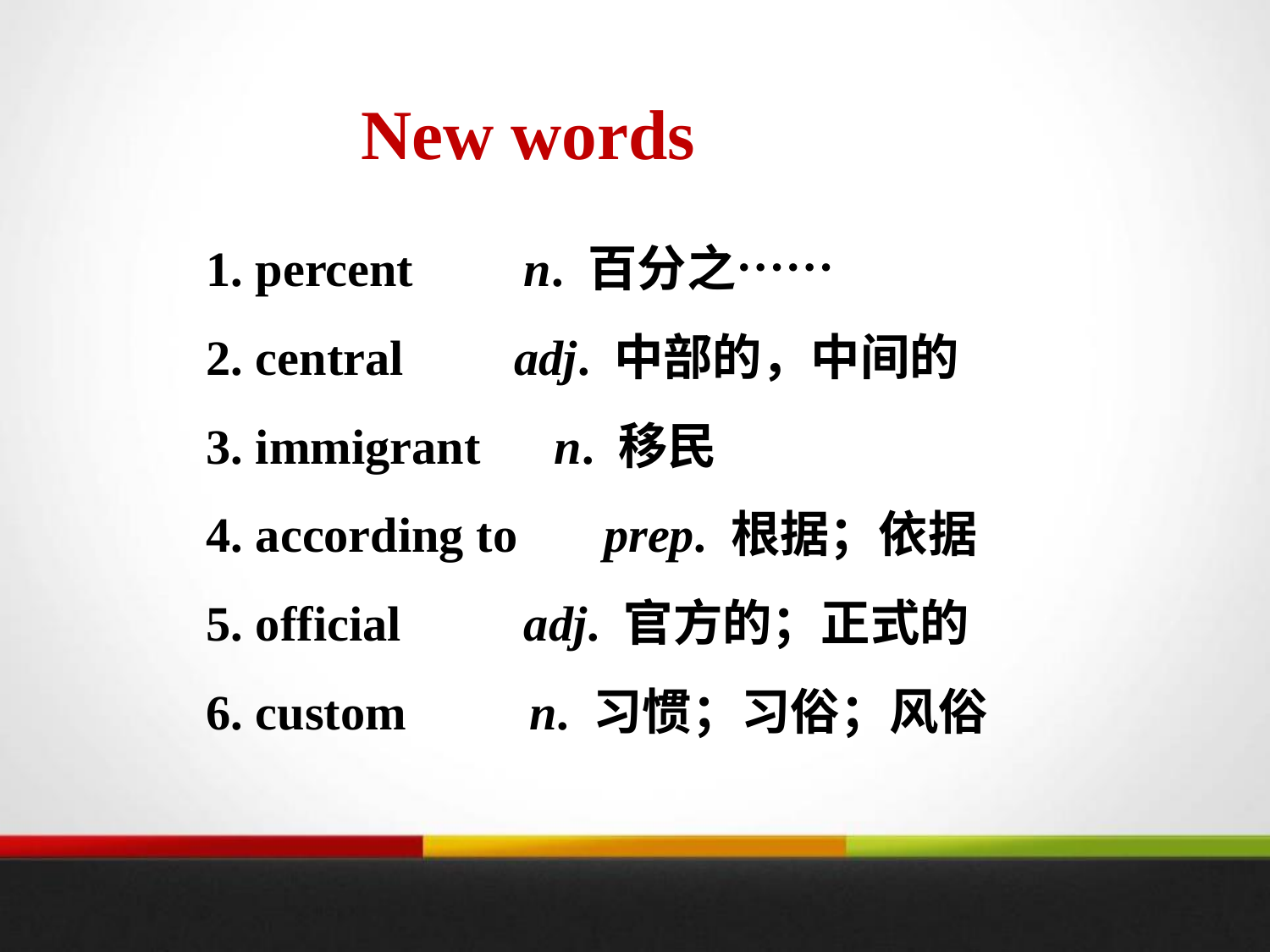

New words
  1. percent         n. 百分之……
  2. central         adj. 中部的，中间的
  3. immigrant      n. 移民
  4. according to       prep. 根据；依据
  5. official          adj. 官方的；正式的
  6. custom          n. 习惯；习俗；风俗